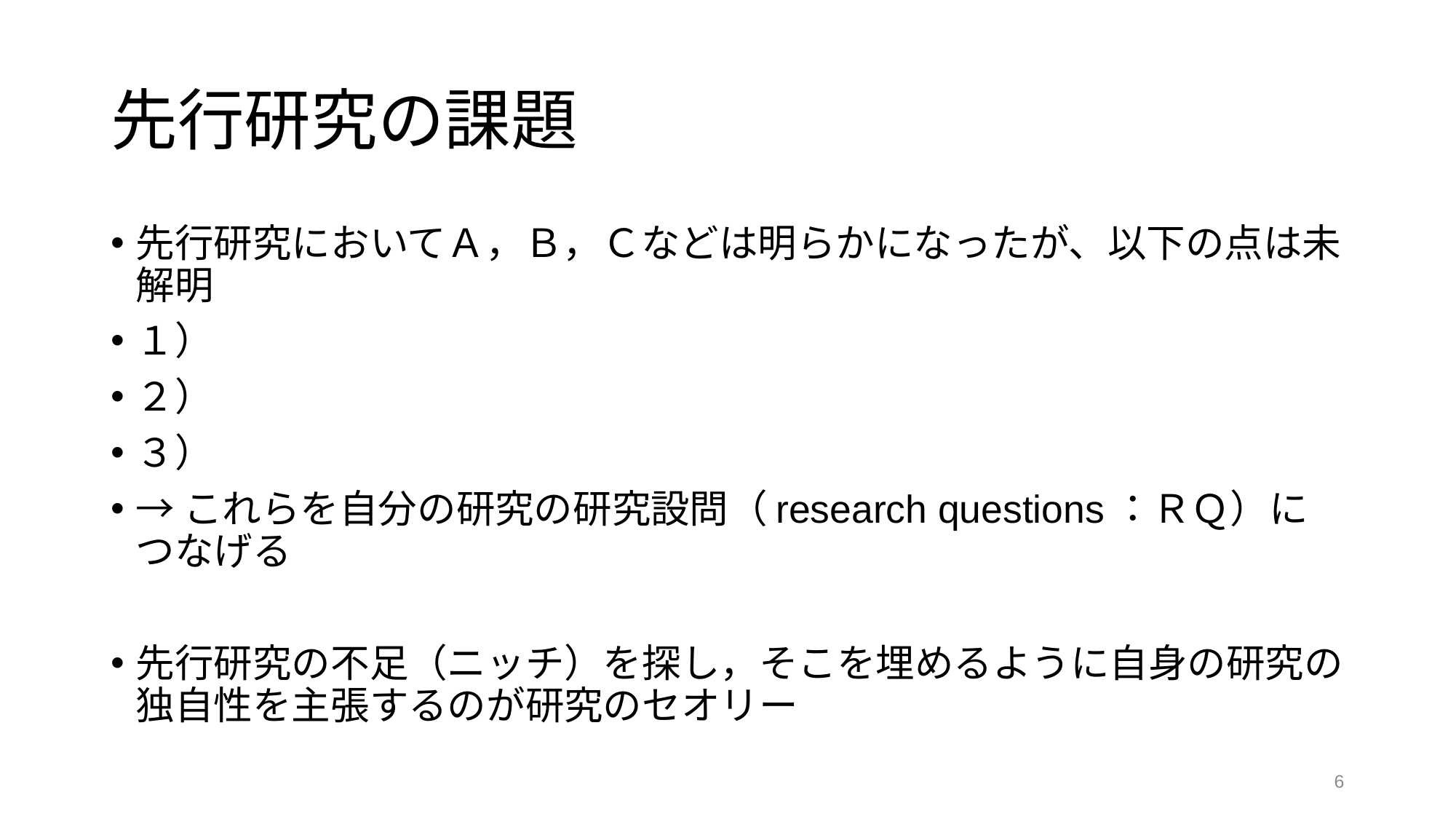

# 先行研究の課題
先行研究においてＡ，Ｂ，Ｃなどは明らかになったが、以下の点は未解明
１）
２）
３）
→これらを自分の研究の研究設問（research questions：ＲＱ）につなげる

先行研究の不足（ニッチ）を探し，そこを埋めるように自身の研究の独自性を主張するのが研究のセオリー
6